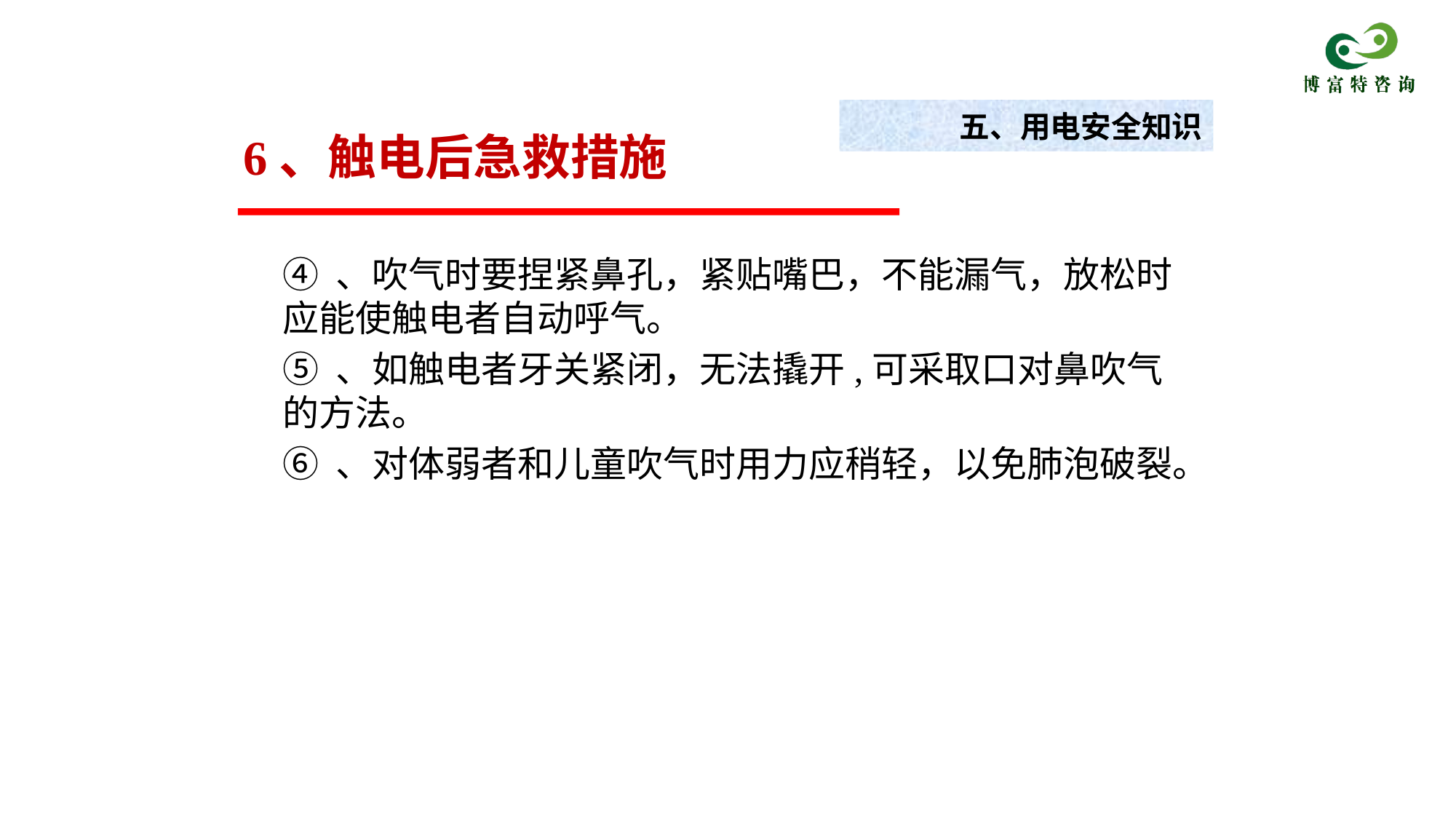

五、用电安全知识
 6、触电后急救措施

④ 、吹气时要捏紧鼻孔，紧贴嘴巴，不能漏气，放松时应能使触电者自动呼气。
⑤ 、如触电者牙关紧闭，无法撬开,可采取口对鼻吹气的方法。
⑥ 、对体弱者和儿童吹气时用力应稍轻，以免肺泡破裂。